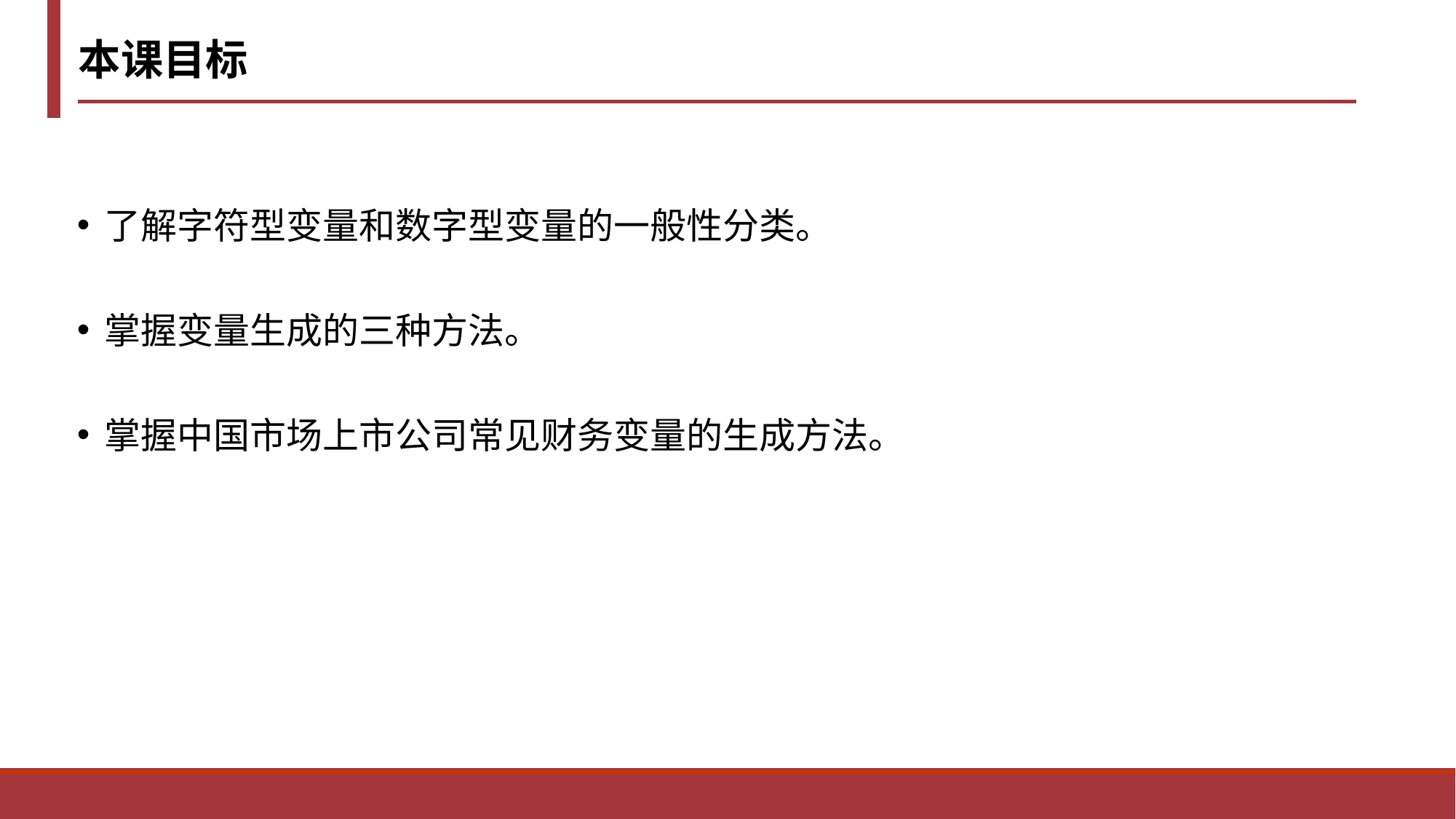

# 本课目标

了解字符型变量和数字型变量的一般性分类。

掌握变量生成的三种方法。

掌握中国市场上市公司常见财务变量的生成方法。